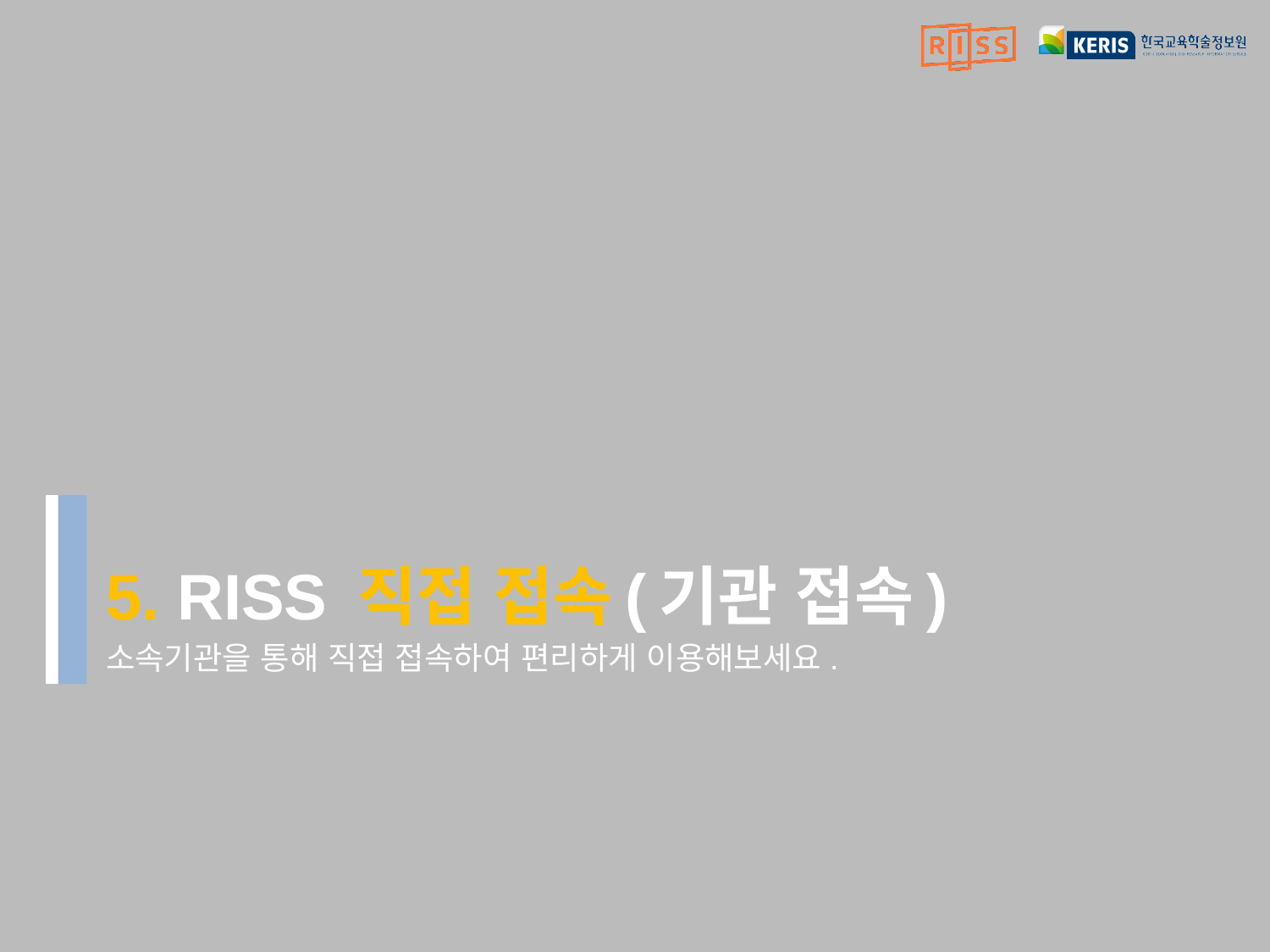

# 5. RISS 직접 접속(기관 접속)
소속기관을 통해 직접 접속하여 편리하게 이용해보세요.